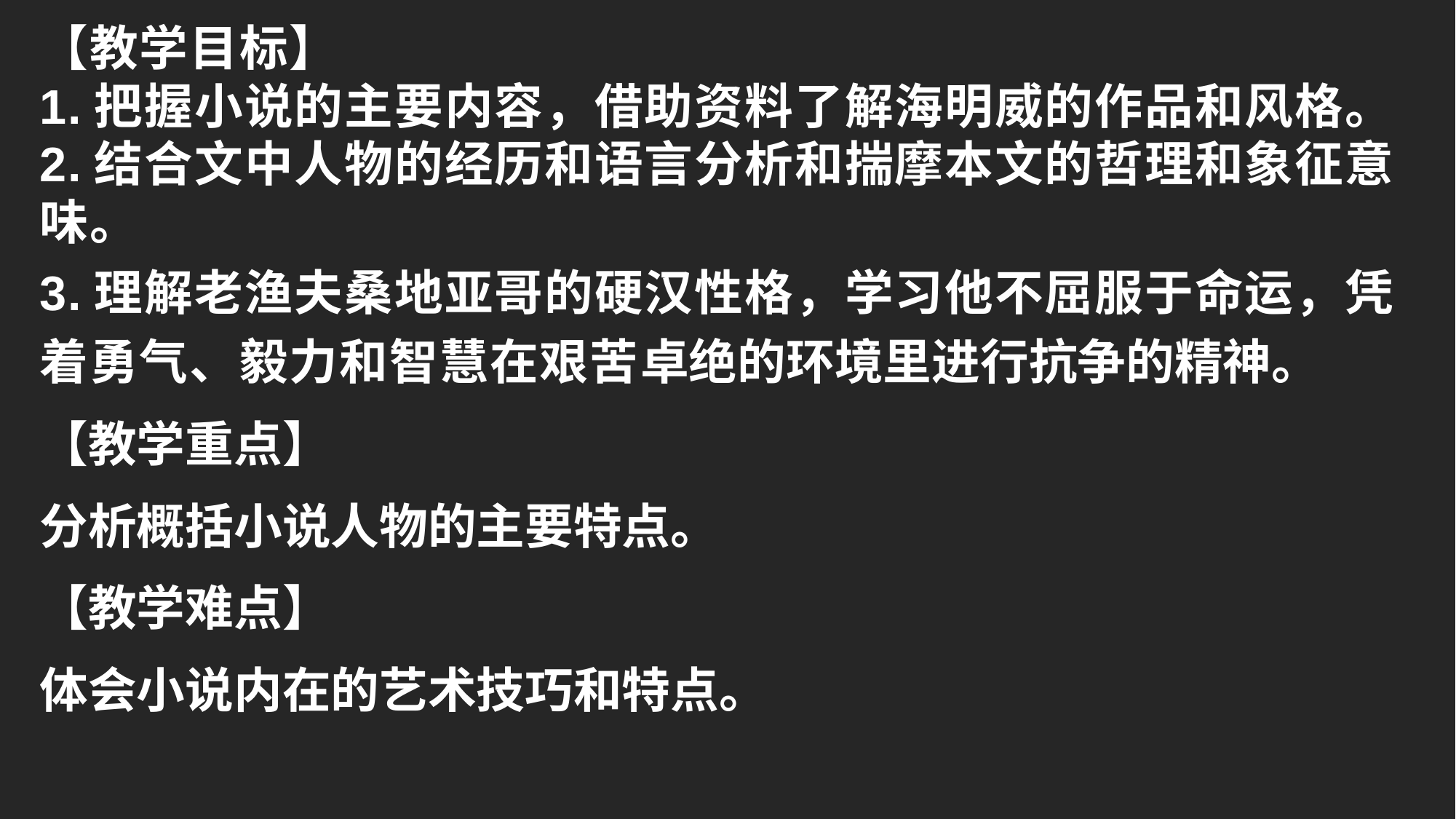

【教学目标】
1.把握小说的主要内容，借助资料了解海明威的作品和风格。
2.结合文中人物的经历和语言分析和揣摩本文的哲理和象征意味。
3.理解老渔夫桑地亚哥的硬汉性格，学习他不屈服于命运，凭着勇气、毅力和智慧在艰苦卓绝的环境里进行抗争的精神。
【教学重点】
分析概括小说人物的主要特点。
【教学难点】
体会小说内在的艺术技巧和特点。